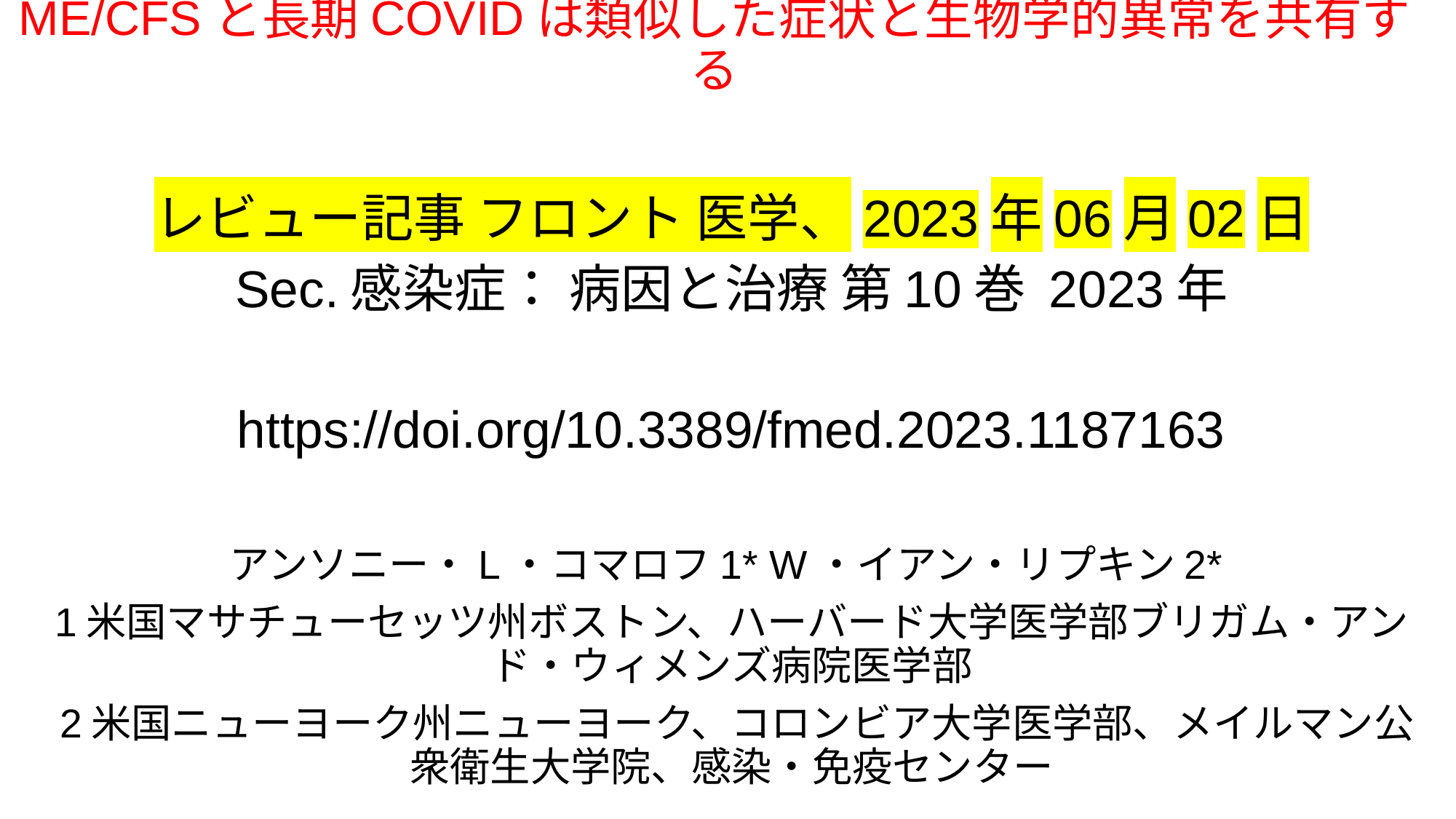

# ME/CFSと長期COVIDは類似した症状と生物学的異常を共有する

レビュー記事 フロント 医学、2023年06月02日
Sec.感染症： 病因と治療 第10巻 2023年

https://doi.org/10.3389/fmed.2023.1187163

アンソニー・L・コマロフ1* W・イアン・リプキン2*
1米国マサチューセッツ州ボストン、ハーバード大学医学部ブリガム・アンド・ウィメンズ病院医学部
 2米国ニューヨーク州ニューヨーク、コロンビア大学医学部、メイルマン公衆衛生大学院、感染・免疫センター